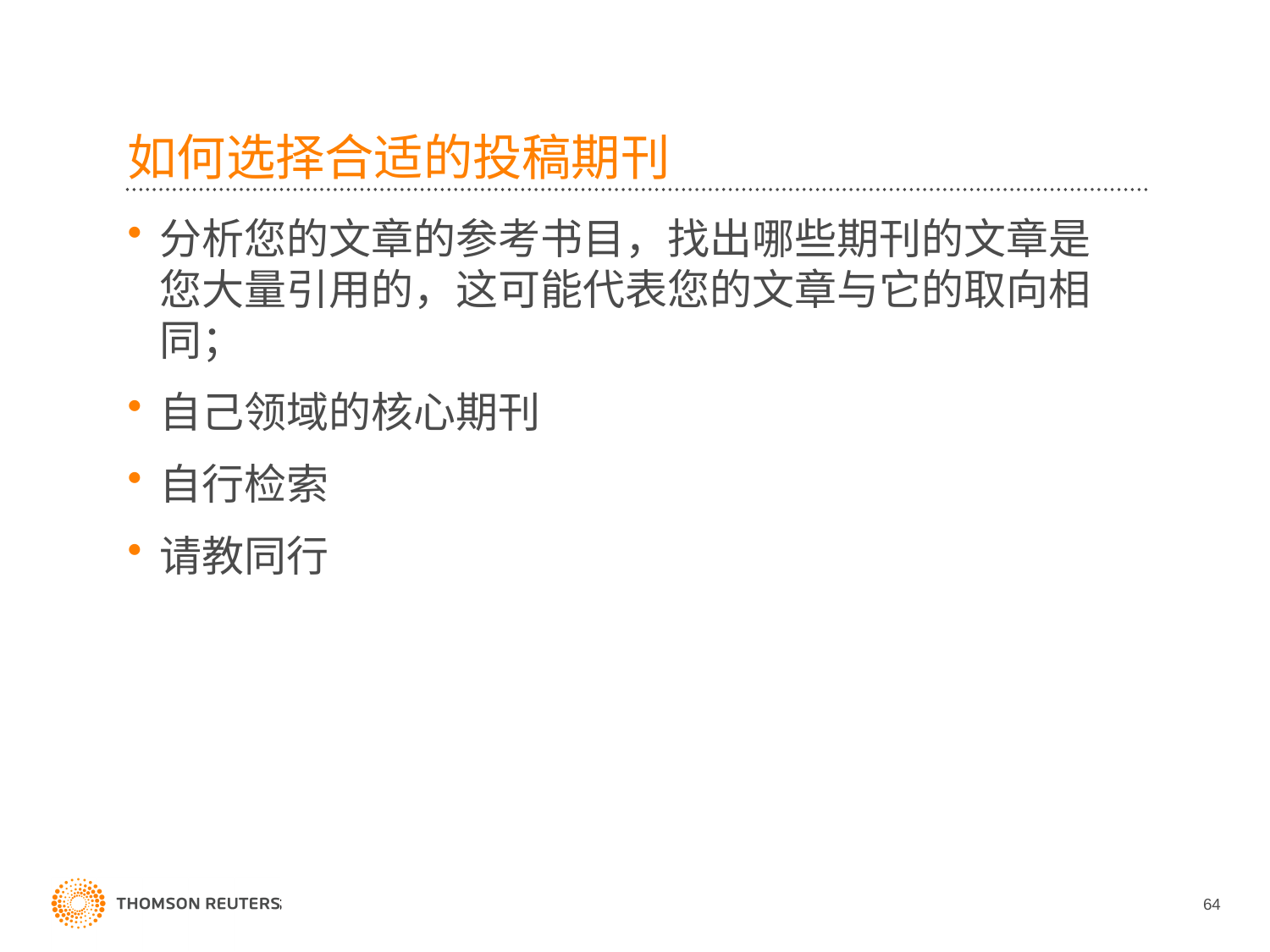

# 如何选择合适的投稿期刊
分析您的文章的参考书目，找出哪些期刊的文章是您大量引用的，这可能代表您的文章与它的取向相同；
自己领域的核心期刊
自行检索
请教同行
64